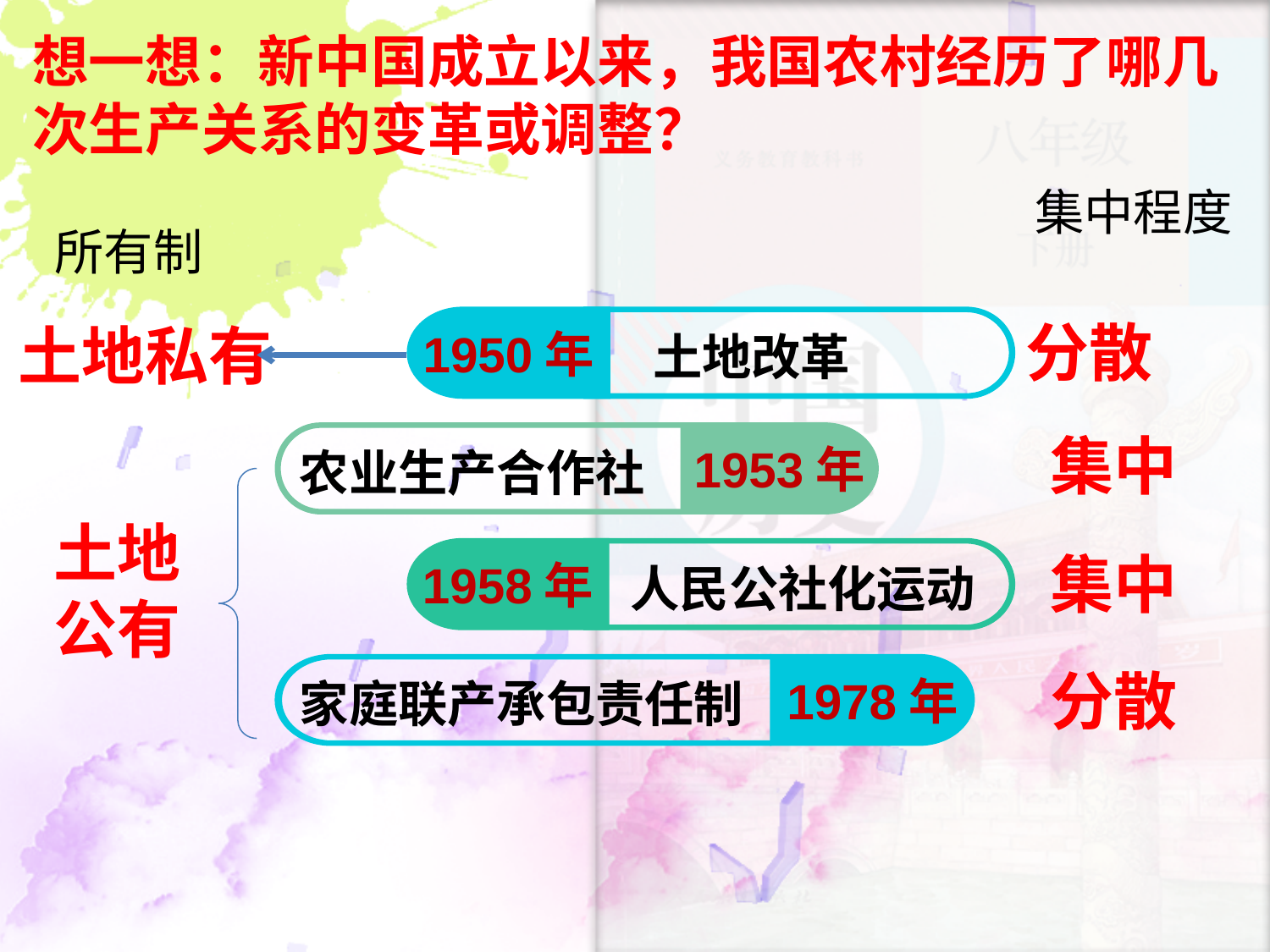

想一想：新中国成立以来，我国农村经历了哪几次生产关系的变革或调整？
集中程度
所有制
分散
1950年
    土地改革
土地私有
集中
农业生产合作社
1953年

土地公有
1958年
  人民公社化运动
集中
家庭联产承包责任制
1978年
分散